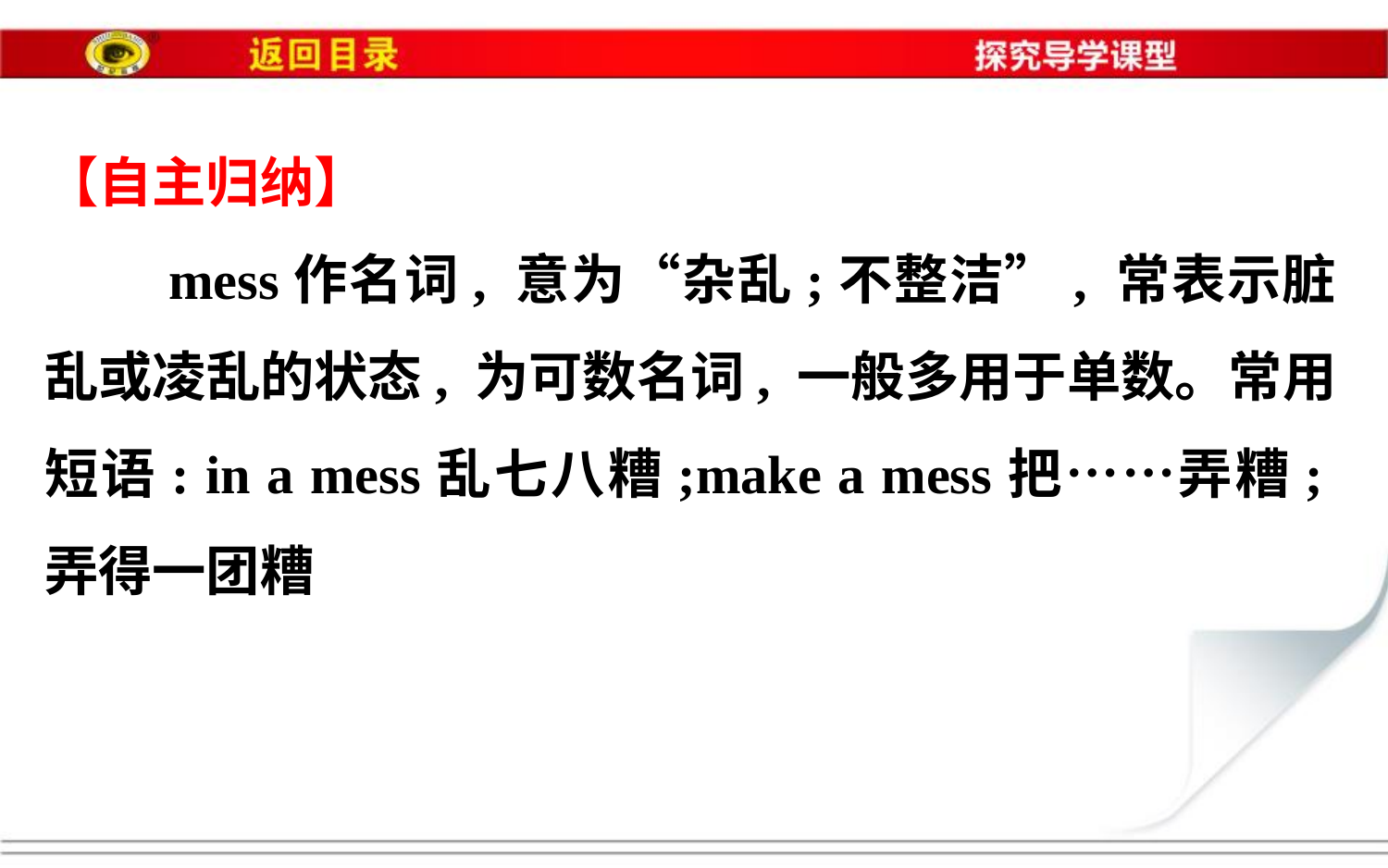

【自主归纳】
　　mess作名词, 意为“杂乱;不整洁”, 常表示脏乱或凌乱的状态, 为可数名词, 一般多用于单数。常用短语: in a mess乱七八糟;make a mess把……弄糟;弄得一团糟